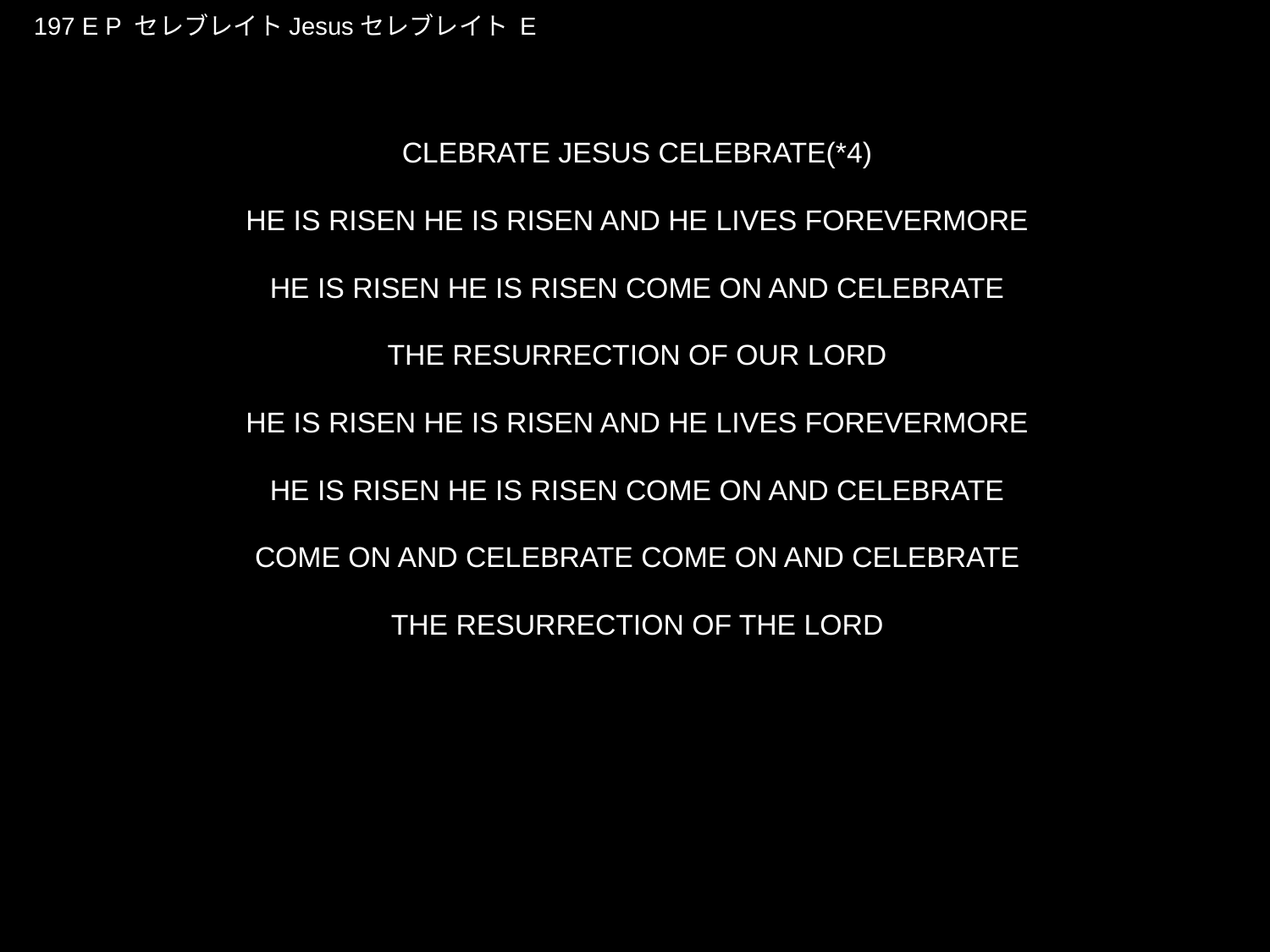

せれぶれいとじーざす
★P
197 E P セレブレイトJesusセレブレイト E
★５
CLEBRATE JESUS CELEBRATE(*4)
HE IS RISEN HE IS RISEN AND HE LIVES FOREVERMORE
HE IS RISEN HE IS RISEN COME ON AND CELEBRATE
THE RESURRECTION OF OUR LORD
HE IS RISEN HE IS RISEN AND HE LIVES FOREVERMORE
HE IS RISEN HE IS RISEN COME ON AND CELEBRATE
COME ON AND CELEBRATE COME ON AND CELEBRATE
THE RESURRECTION OF THE LORD